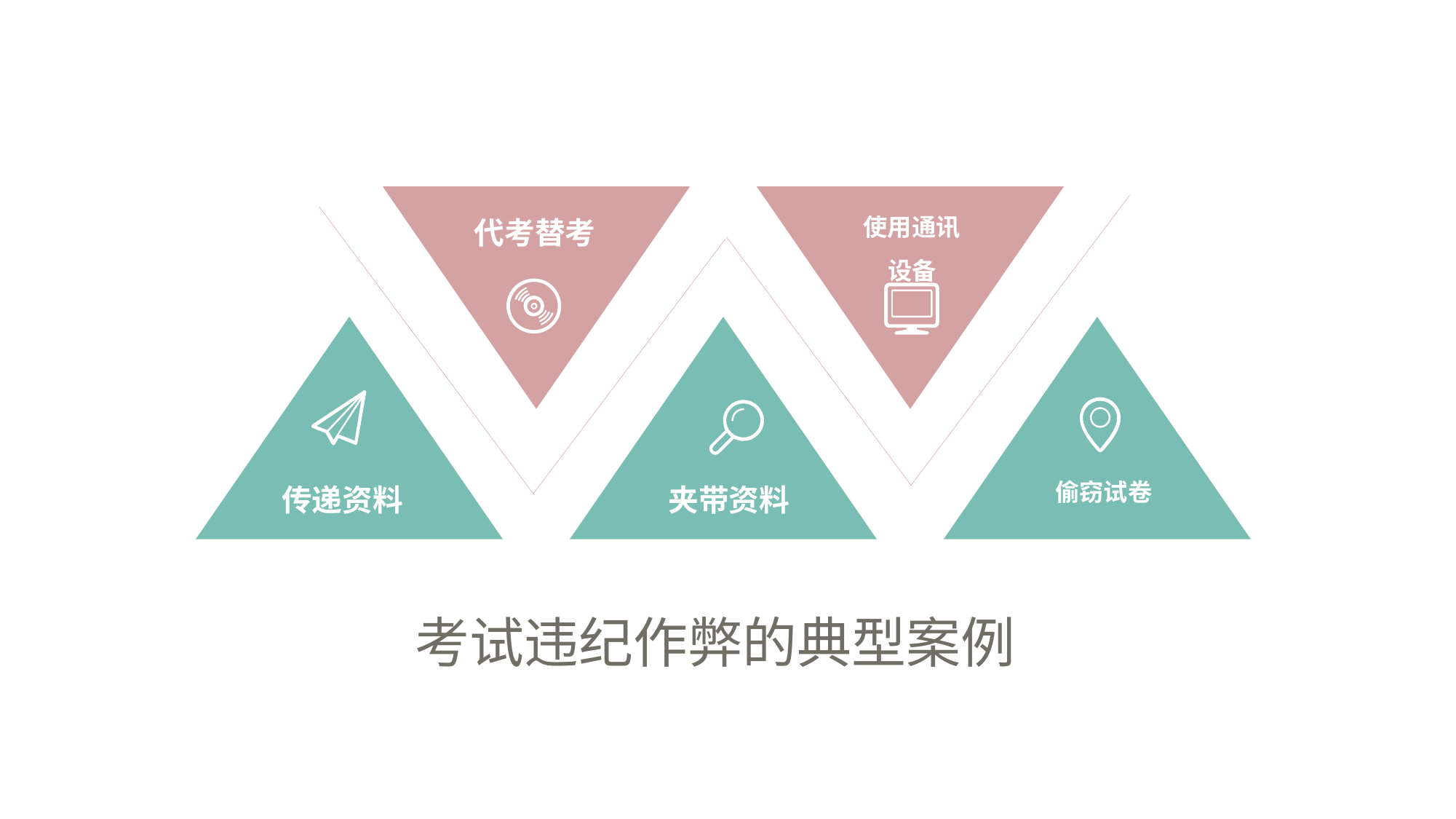

代考替考
使用通讯
设备

传递资料
夹带资料
偷窃试卷
考试违纪作弊的典型案例